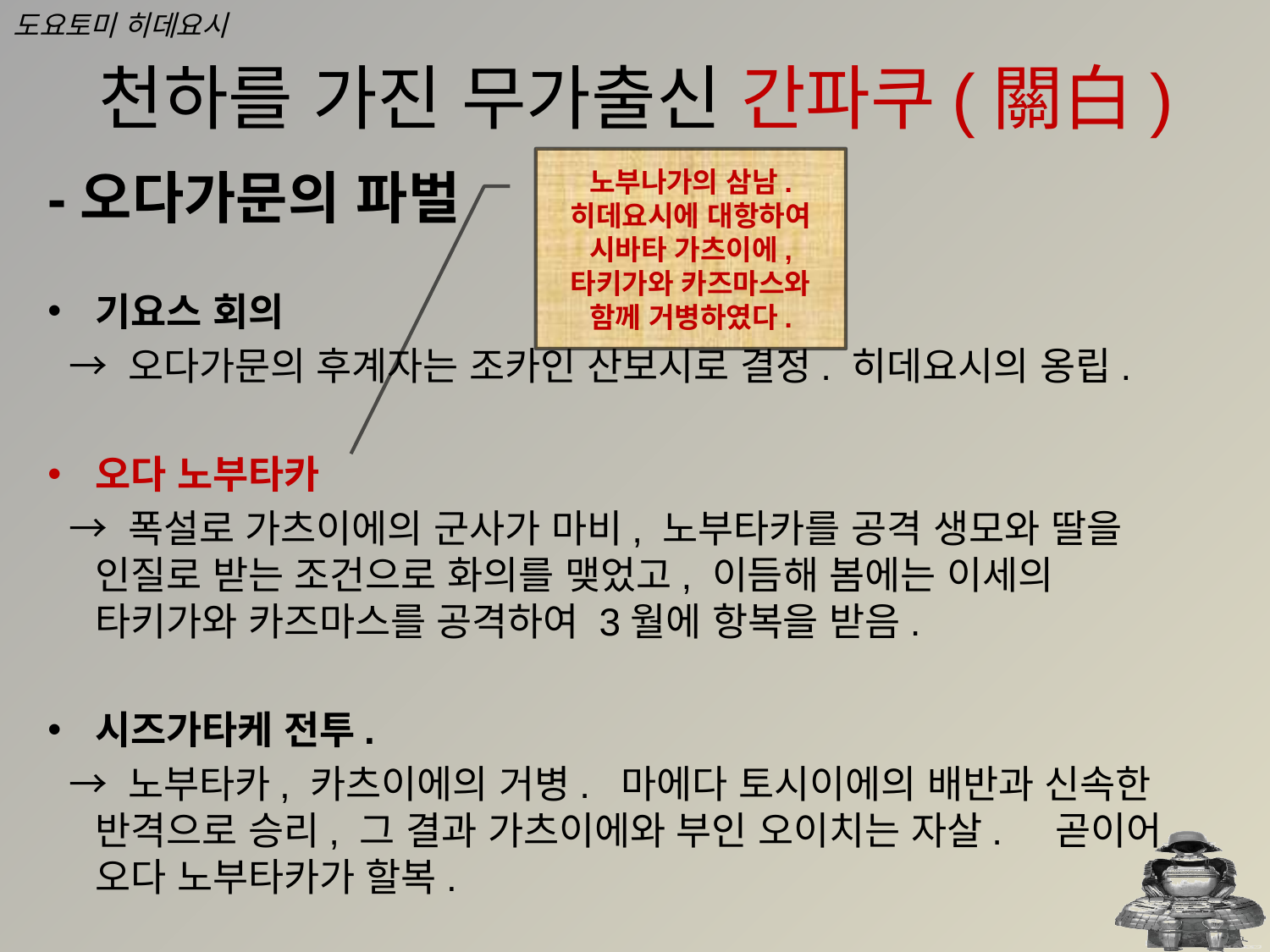

도요토미 히데요시
# 천하를 가진 무가출신 간파쿠(關白)
노부나가의 삼남.
히데요시에 대항하여 시바타 가츠이에, 타키가와 카즈마스와 함께 거병하였다.
-오다가문의 파벌

기요스 회의
  → 오다가문의 후계자는 조카인 산보시로 결정. 히데요시의 옹립.

오다 노부타카
  → 폭설로 가츠이에의 군사가 마비, 노부타카를 공격 생모와 딸을 인질로 받는 조건으로 화의를 맺었고, 이듬해 봄에는 이세의 타키가와 카즈마스를 공격하여 3월에 항복을 받음.

시즈가타케 전투.
  → 노부타카, 카츠이에의 거병.  마에다 토시이에의 배반과 신속한 반격으로 승리, 그 결과 가츠이에와 부인 오이치는 자살.    곧이어 오다 노부타카가 할복.